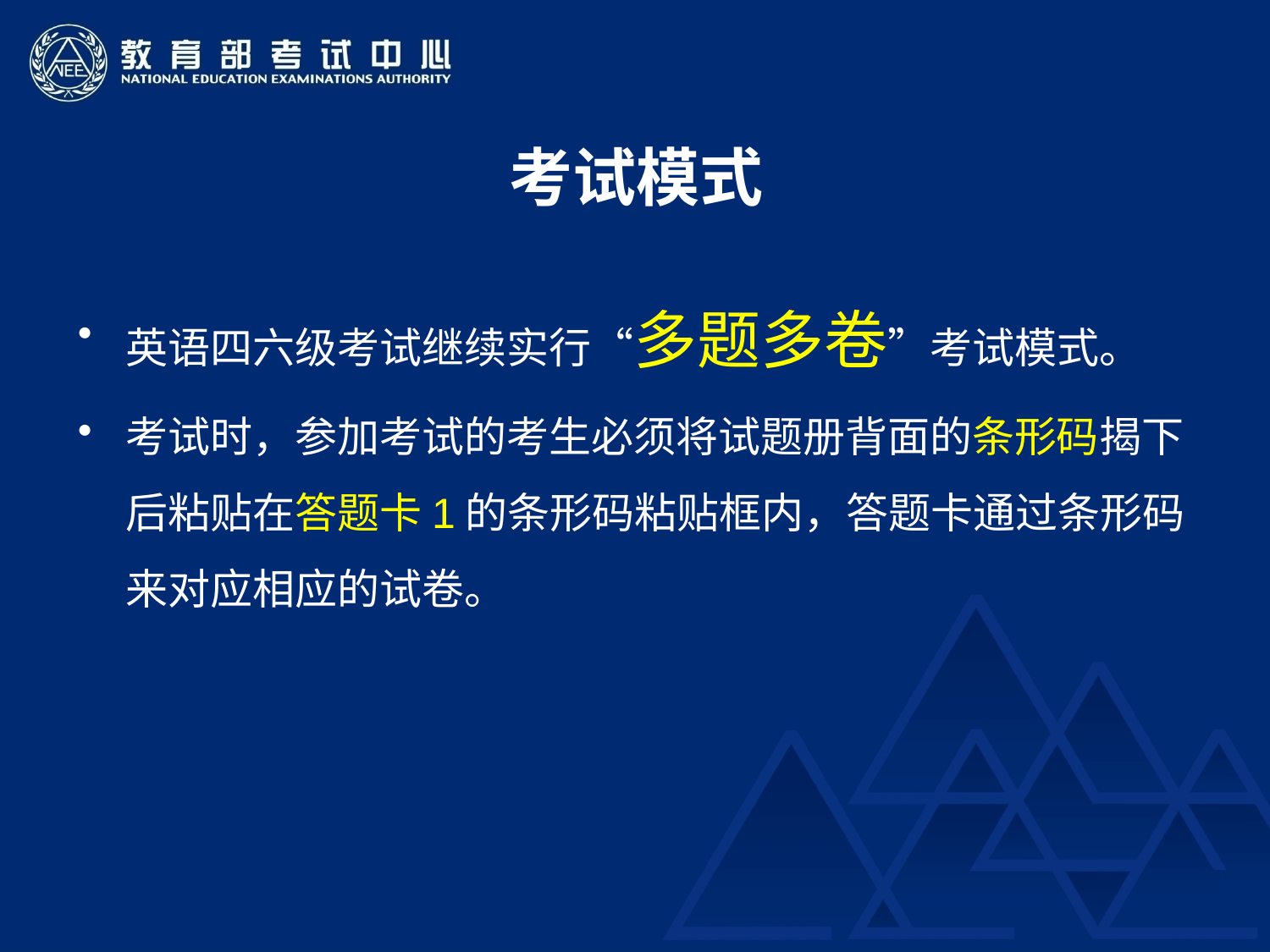

# 考试模式
英语四六级考试继续实行“多题多卷”考试模式。
考试时，参加考试的考生必须将试题册背面的条形码揭下后粘贴在答题卡1的条形码粘贴框内，答题卡通过条形码来对应相应的试卷。